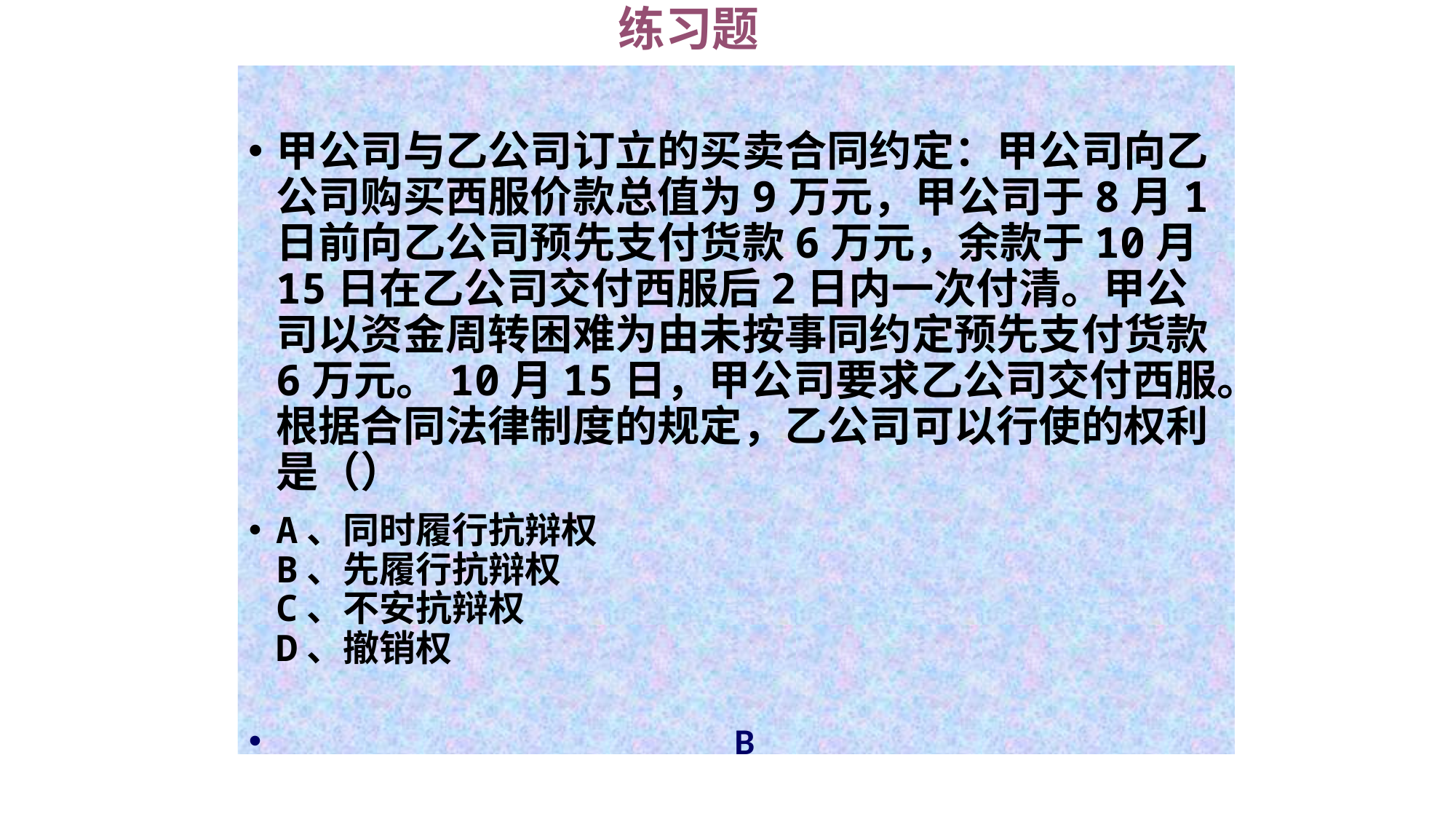

# 练习题

甲公司与乙公司订立的买卖合同约定：甲公司向乙公司购买西服价款总值为9万元，甲公司于8月1日前向乙公司预先支付货款6万元，余款于10月15日在乙公司交付西服后2日内一次付清。甲公司以资金周转困难为由未按事同约定预先支付货款6万元。10月15日，甲公司要求乙公司交付西服。根据合同法律制度的规定，乙公司可以行使的权利是（）
A、同时履行抗辩权
B、先履行抗辩权
C、不安抗辩权
D、撤销权
                                                        B